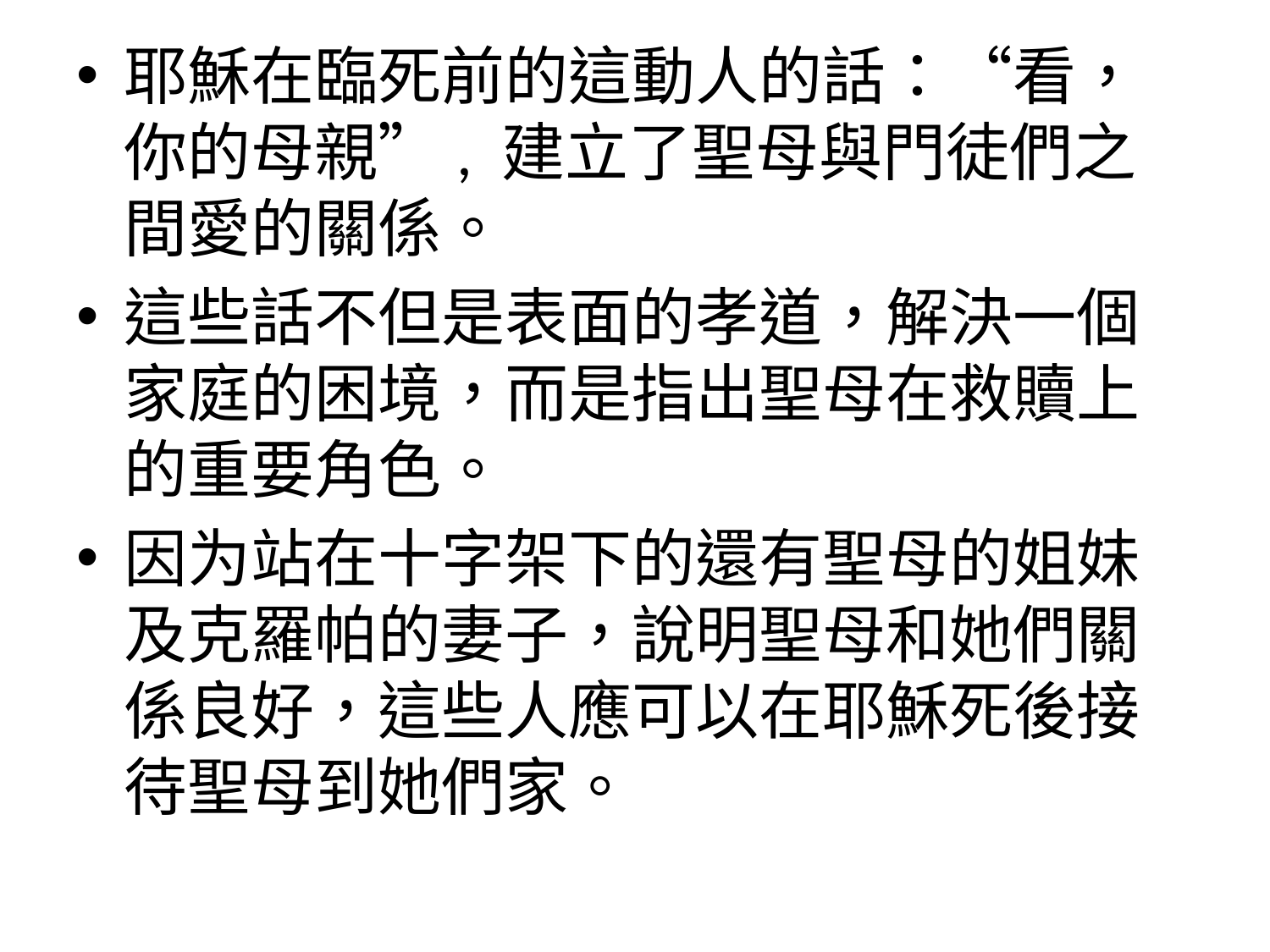

耶穌在臨死前的這動人的話：“看，你的母親”, 建立了聖母與門徒們之間愛的關係。
這些話不但是表面的孝道，解決一個家庭的困境，而是指出聖母在救贖上的重要角色。
因为站在十字架下的還有聖母的姐妹及克羅帕的妻子，說明聖母和她們關係良好，這些人應可以在耶穌死後接待聖母到她們家。
#